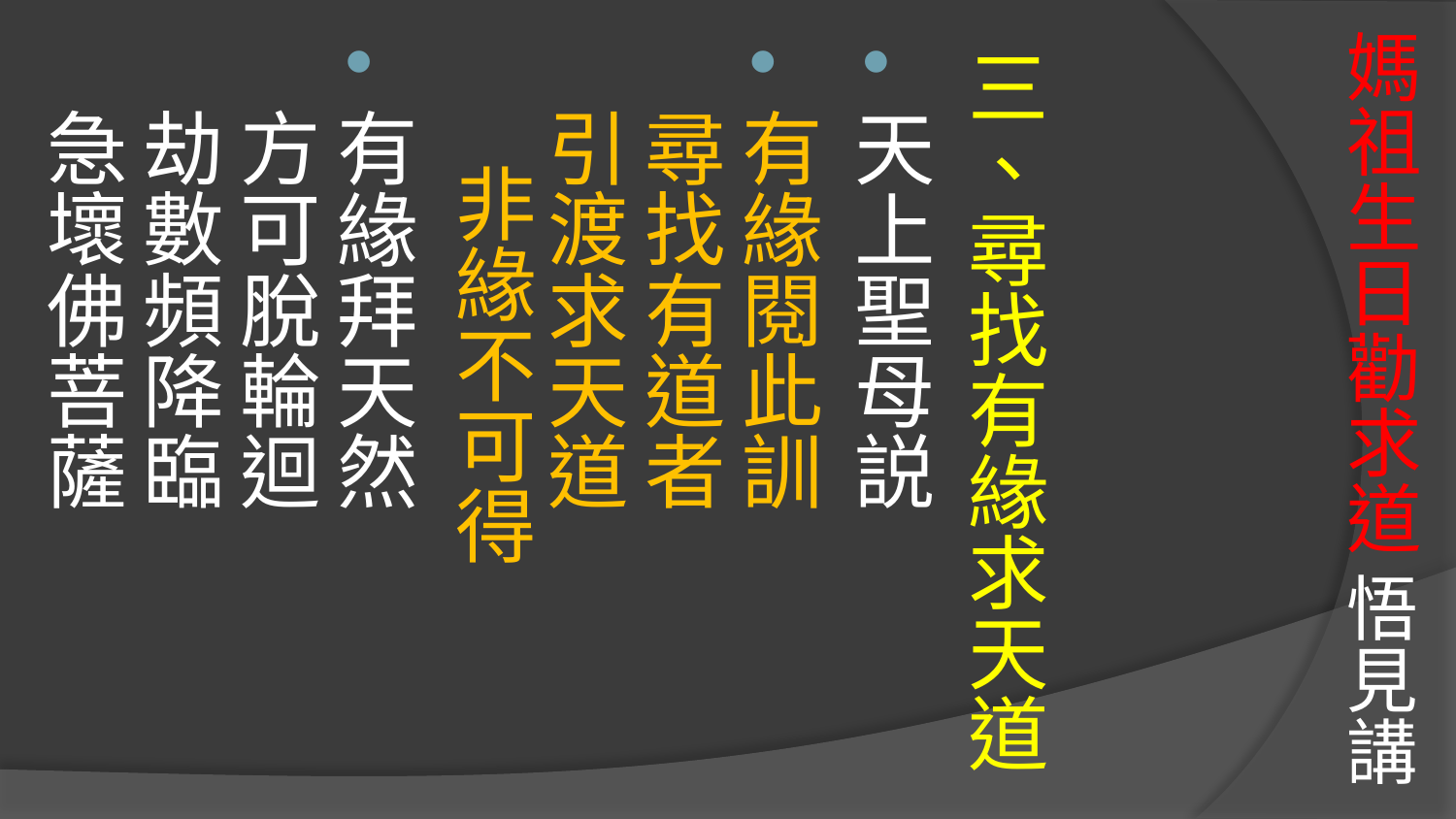

# 媽祖生日勸求道 悟見講
三、尋找有緣求天道
天上聖母説
有緣閱此訓               尋找有道者
引渡求天道                  非緣不可得
有緣拜天然               方可脫輪迴
劫數頻降臨              急壞佛菩薩